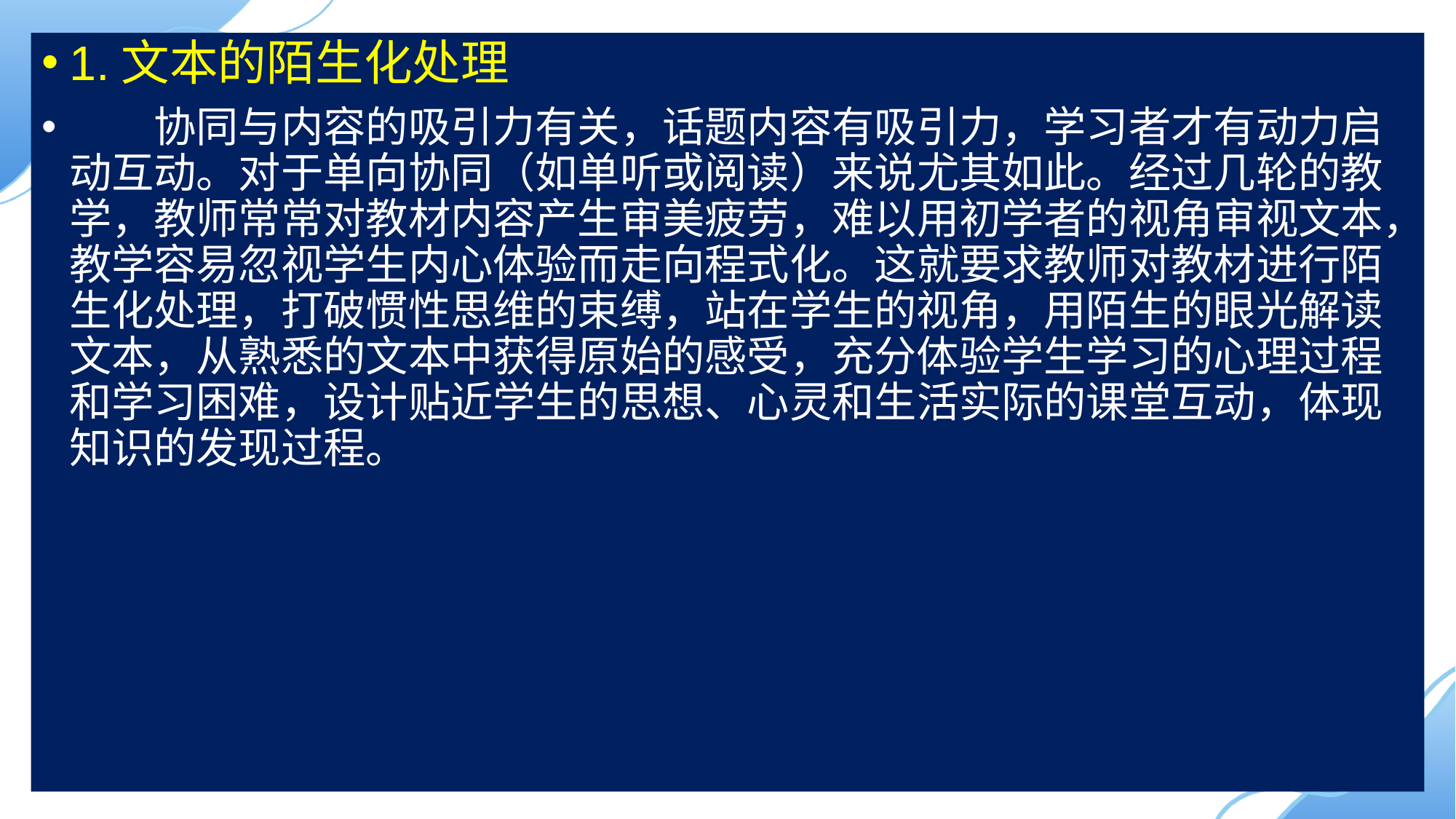

1.文本的陌生化处理
　　协同与内容的吸引力有关，话题内容有吸引力，学习者才有动力启动互动。对于单向协同（如单听或阅读）来说尤其如此。经过几轮的教学，教师常常对教材内容产生审美疲劳，难以用初学者的视角审视文本，教学容易忽视学生内心体验而走向程式化。这就要求教师对教材进行陌生化处理，打破惯性思维的束缚，站在学生的视角，用陌生的眼光解读文本，从熟悉的文本中获得原始的感受，充分体验学生学习的心理过程和学习困难，设计贴近学生的思想、心灵和生活实际的课堂互动，体现知识的发现过程。